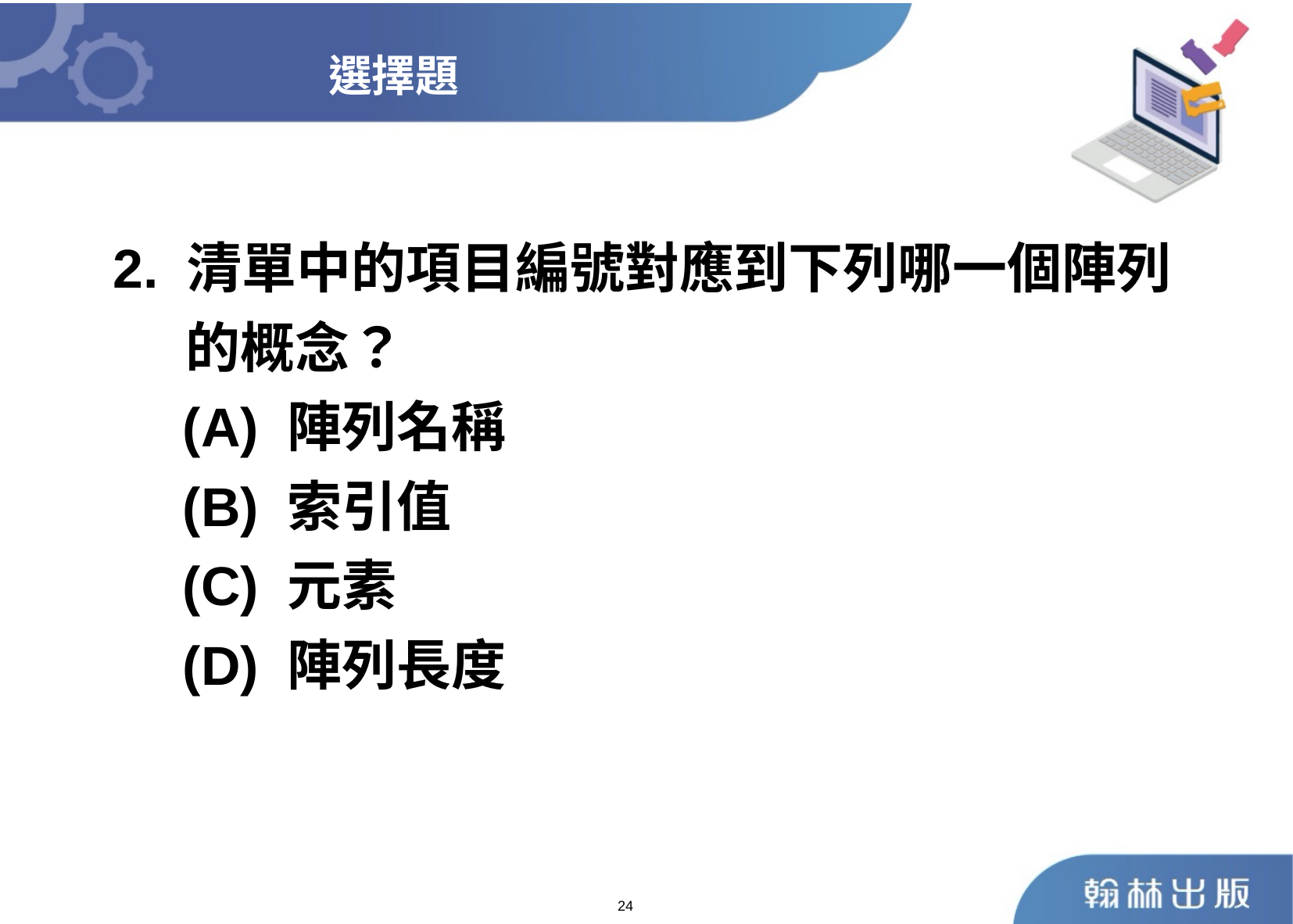

選擇題
 2. 清單中的項目編號對應到下列哪一個陣列
      的概念？
	    (A) 陣列名稱
	    (B) 索引值
	    (C) 元素
	    (D) 陣列長度

24